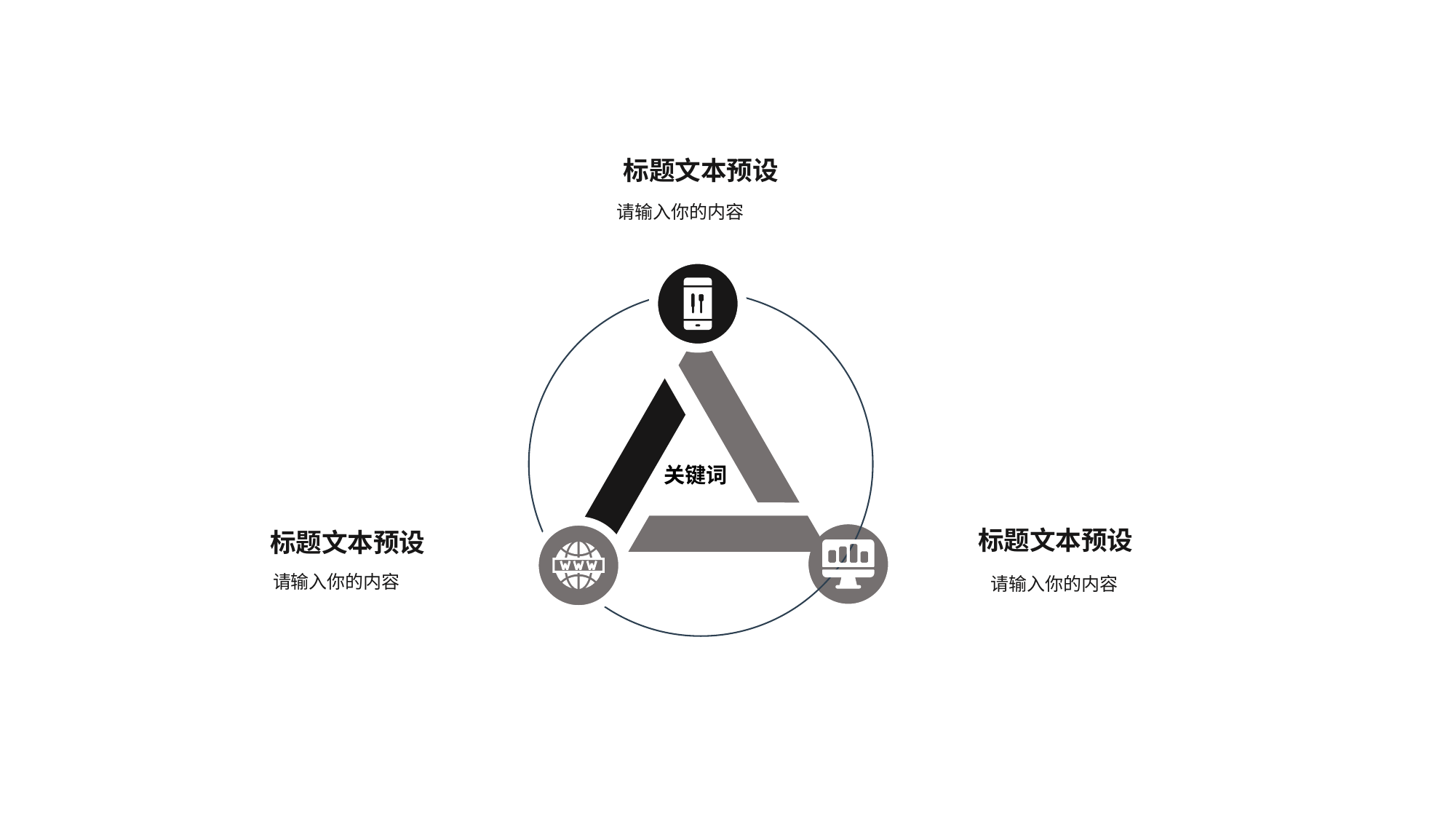

标题文本预设
  请输入你的内容

关键词

标题文本预设
标题文本预设

  请输入你的内容
  请输入你的内容